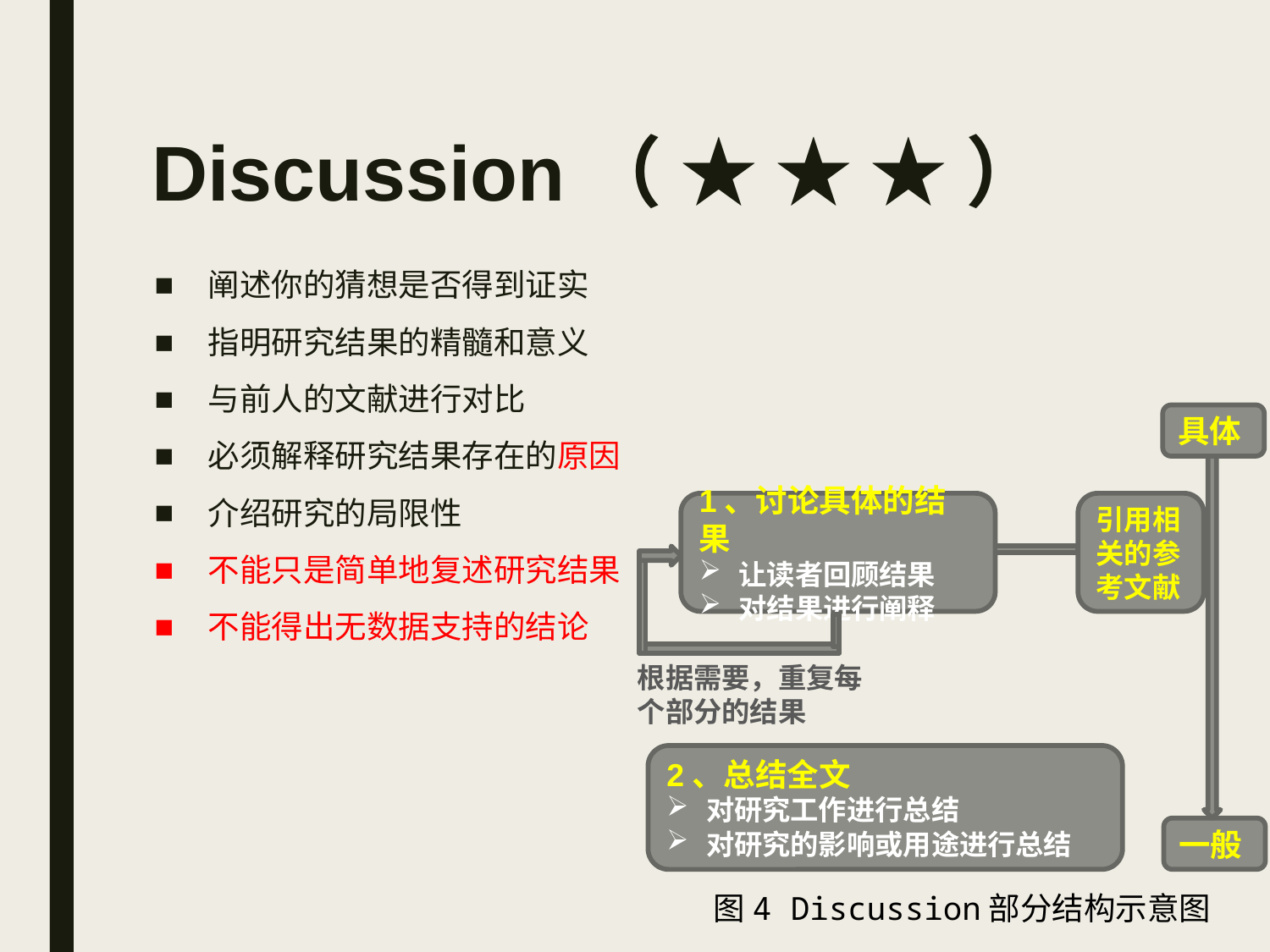

# Discussion（ ★ ★ ★ ）
阐述你的猜想是否得到证实
指明研究结果的精髓和意义
与前人的文献进行对比
必须解释研究结果存在的原因
介绍研究的局限性
不能只是简单地复述研究结果
不能得出无数据支持的结论
具体

1、讨论具体的结果
让读者回顾结果
对结果进行阐释
引用相关的参考文献

根据需要，重复每个部分的结果
2、总结全文
对研究工作进行总结
对研究的影响或用途进行总结
一般
图4 Discussion部分结构示意图